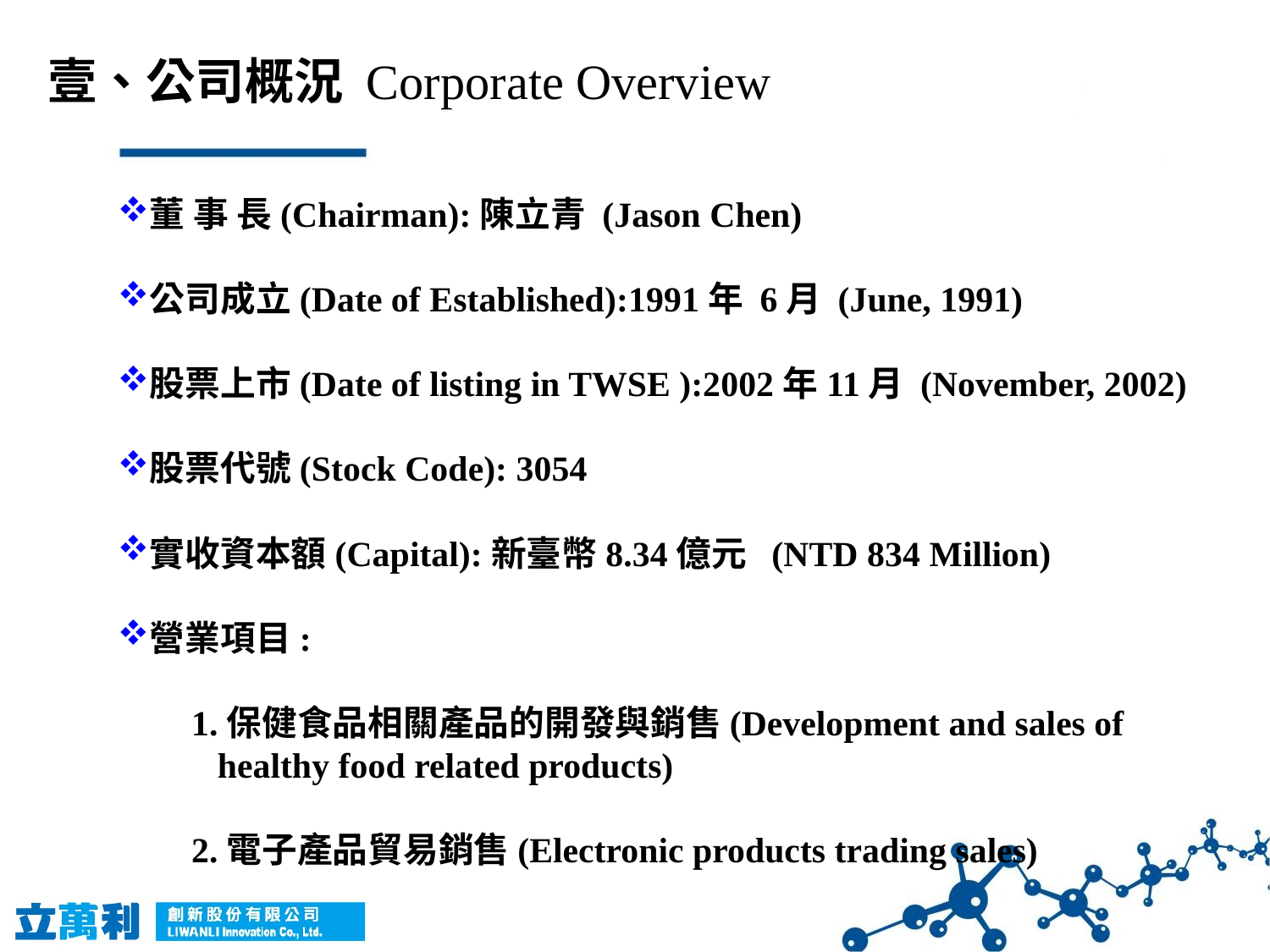

壹、公司概況 Corporate Overview
董 事 長(Chairman):陳立青 (Jason Chen)
公司成立(Date of Established):1991年 6月 (June, 1991)
股票上市(Date of listing in TWSE ):2002年11月 (November, 2002)
股票代號(Stock Code): 3054
實收資本額(Capital):新臺幣8.34億元  (NTD 834 Million)
營業項目:
1.保健食品相關產品的開發與銷售(Development and sales of healthy food related products)
2.電子產品貿易銷售(Electronic products trading sales)